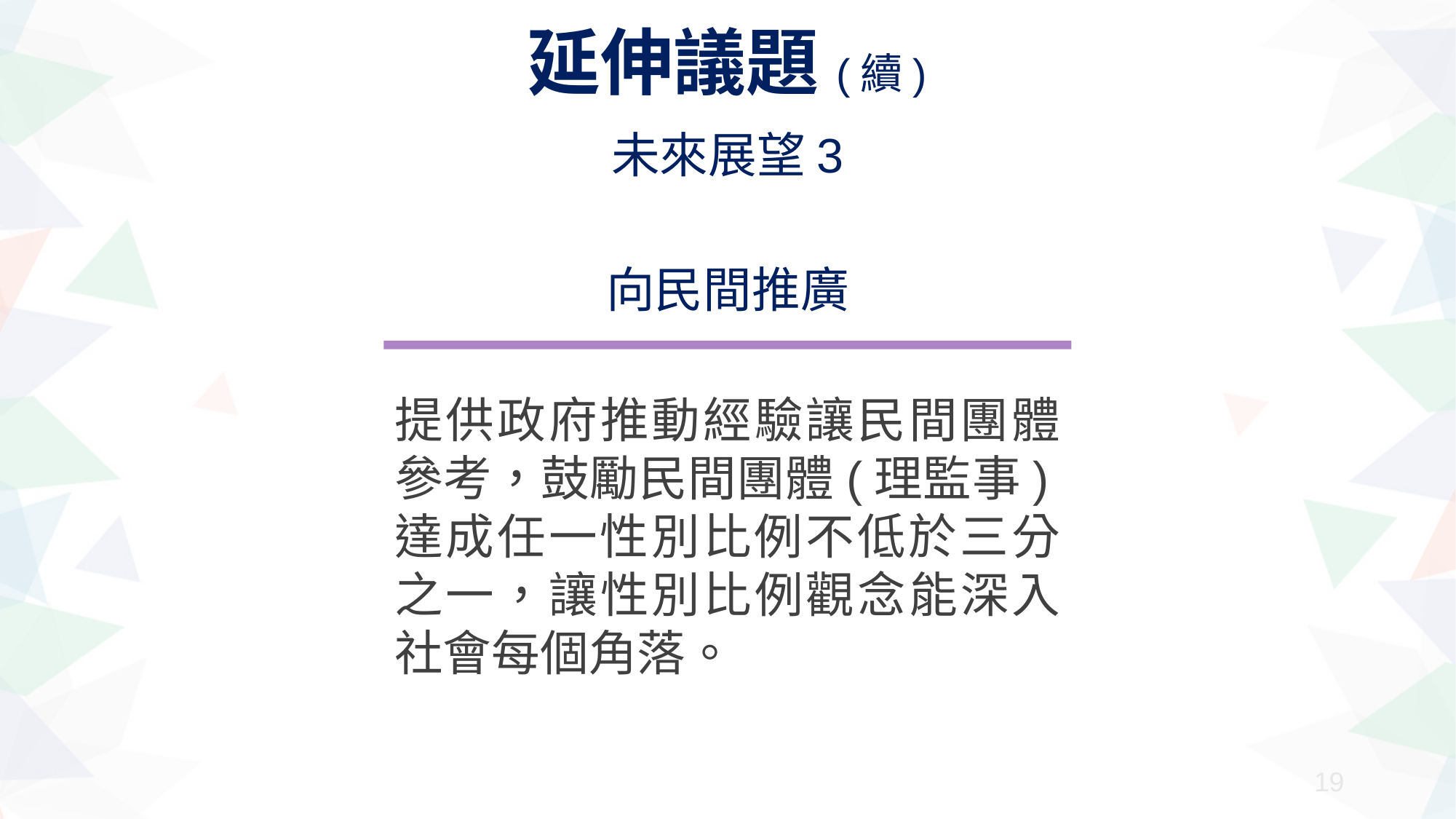

延伸議題(續)
未來展望3
向民間推廣

提供政府推動經驗讓民間團體參考，鼓勵民間團體(理監事)達成任一性別比例不低於三分之一，讓性別比例觀念能深入社會每個角落。
19